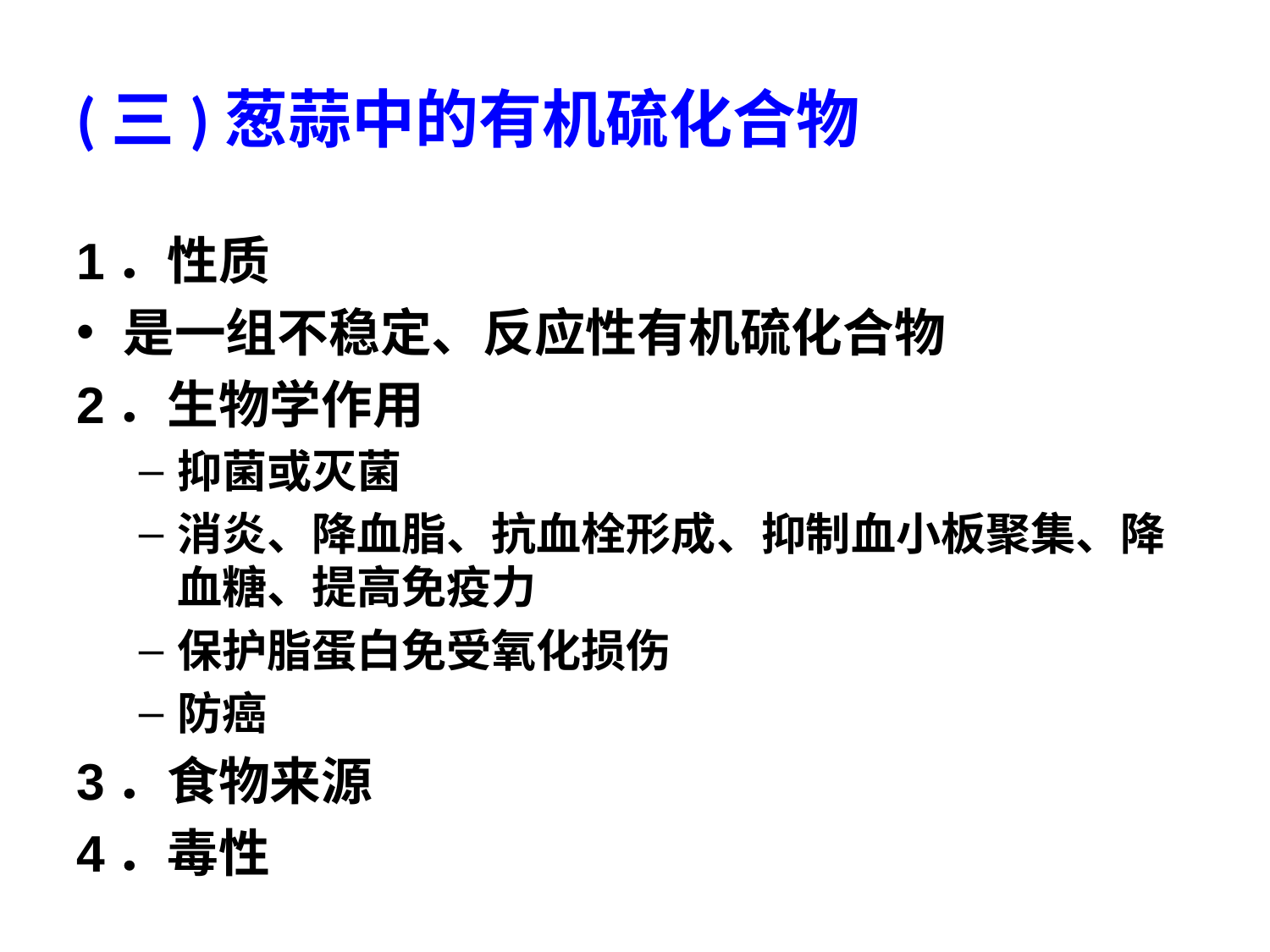

# (三)葱蒜中的有机硫化合物
1．性质
是一组不稳定、反应性有机硫化合物
2．生物学作用
抑菌或灭菌
消炎、降血脂、抗血栓形成、抑制血小板聚集、降血糖、提高免疫力
保护脂蛋白免受氧化损伤
防癌
3．食物来源
4．毒性